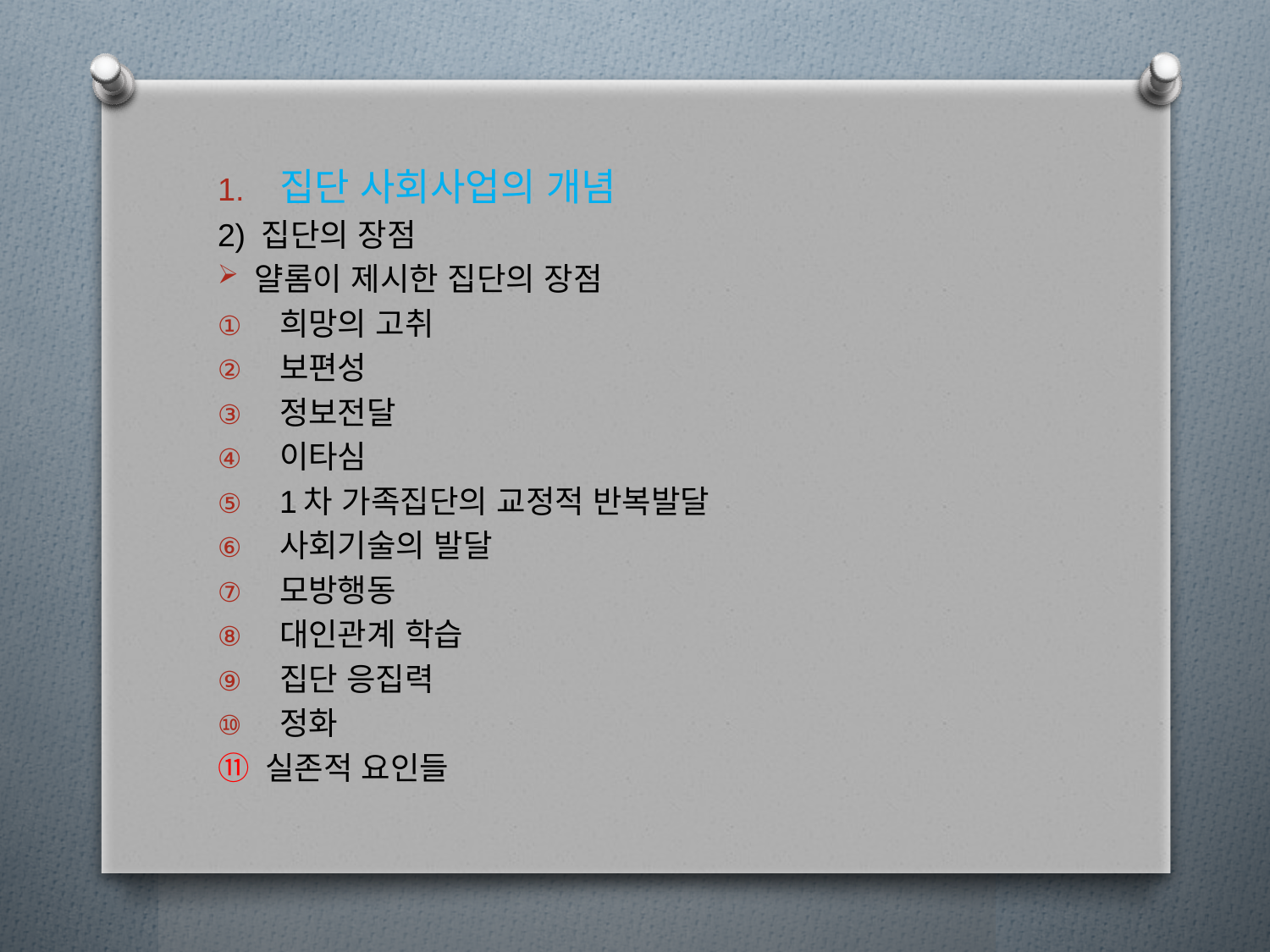

집단 사회사업의 개념
2) 집단의 장점
얄롬이 제시한 집단의 장점
희망의 고취
보편성
정보전달
이타심
1차 가족집단의 교정적 반복발달
사회기술의 발달
모방행동
대인관계 학습
집단 응집력
정화
⑪ 실존적 요인들